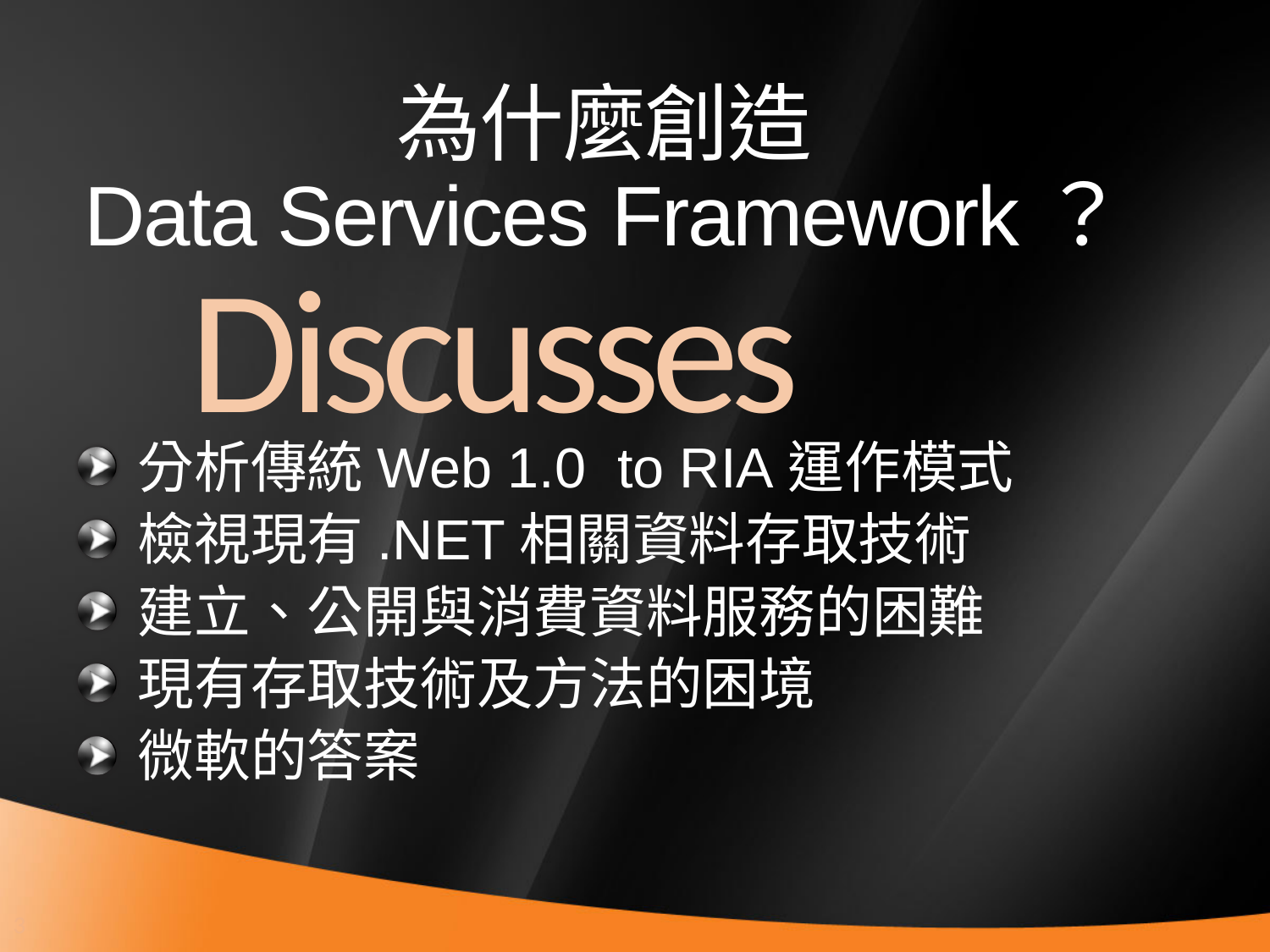

# 為什麼創造 Data Services Framework？
Discusses
分析傳統Web 1.0  to RIA運作模式
檢視現有.NET相關資料存取技術
建立、公開與消費資料服務的困難
現有存取技術及方法的困境
微軟的答案